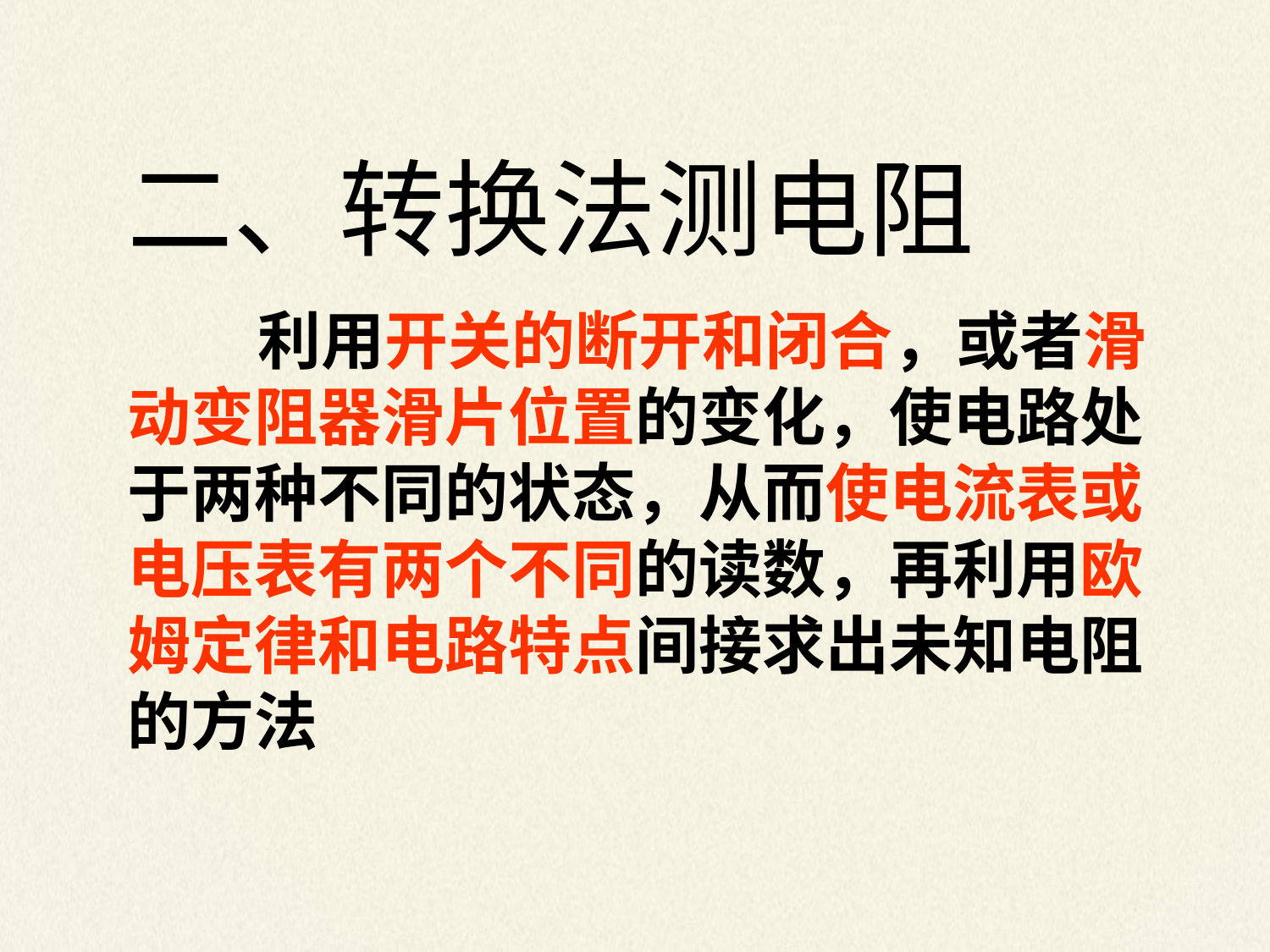

二、转换法测电阻
        利用开关的断开和闭合，或者滑动变阻器滑片位置的变化，使电路处于两种不同的状态，从而使电流表或电压表有两个不同的读数，再利用欧姆定律和电路特点间接求出未知电阻的方法